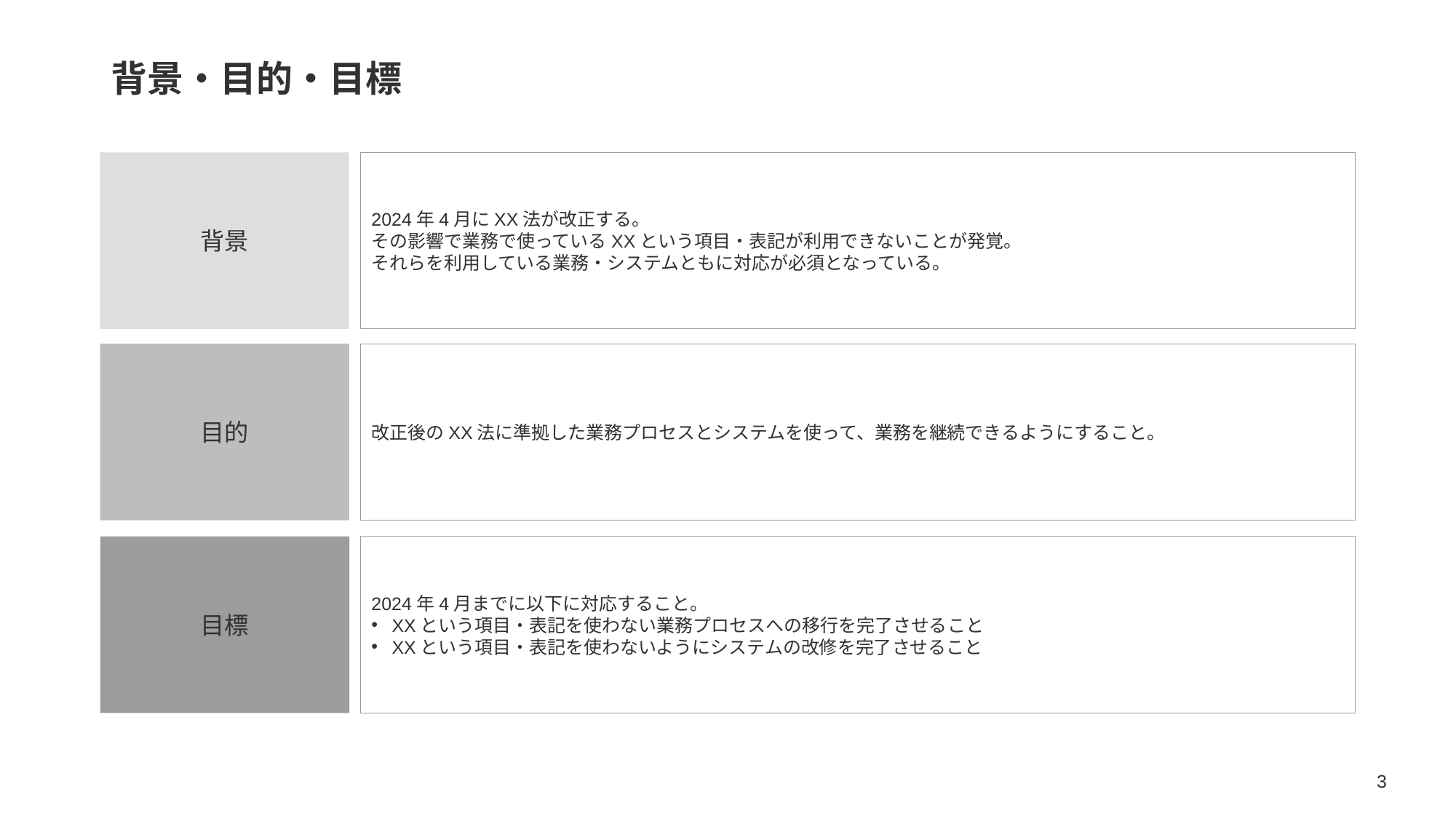

# 背景・目的・目標
2024年4月にXX法が改正する。
その影響で業務で使っているXXという項目・表記が利用できないことが発覚。
それらを利用している業務・システムともに対応が必須となっている。
背景
目的
改正後のXX法に準拠した業務プロセスとシステムを使って、業務を継続できるようにすること。
目標
2024年4月までに以下に対応すること。
XXという項目・表記を使わない業務プロセスへの移行を完了させること
XXという項目・表記を使わないようにシステムの改修を完了させること
3